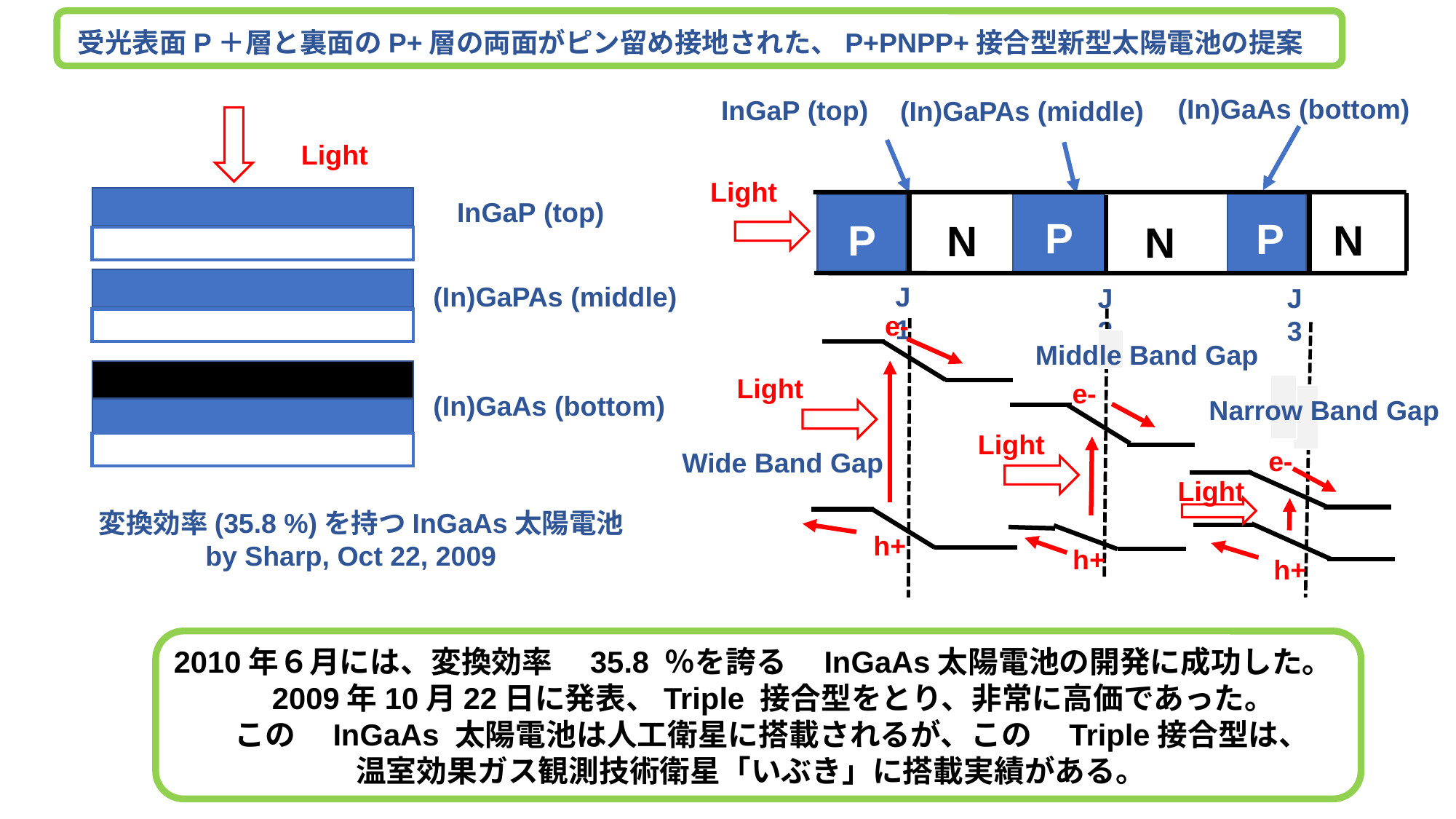

受光表面P＋層と裏面のP+層の両面がピン留め接地された、P+PNPP+接合型新型太陽電池の提案
(In)GaAs (bottom)
InGaP (top)
(In)GaPAs (middle)

Light
Light

InGaP (top)

P
P
P
N
N
N

J1
(In)GaPAs (middle)
J2
J3
e-

Middle Band Gap

Light
e-

(In)GaAs (bottom)

Narrow Band Gap

Light

e-
Wide Band Gap
Light

    変換効率(35.8 %)を持つInGaAs太陽電池
　　  　      by Sharp, Oct 22, 2009
h+
h+
h+

2010年６月には、変換効率　35.8 ％を誇る　InGaAs太陽電池の開発に成功した。
　　　2009年10月22日に発表、Triple 接合型をとり、非常に高価であった。
　　この　InGaAs 太陽電池は人工衛星に搭載されるが、この　Triple接合型は、
　　　　　　温室効果ガス観測技術衛星「いぶき」に搭載実績がある。